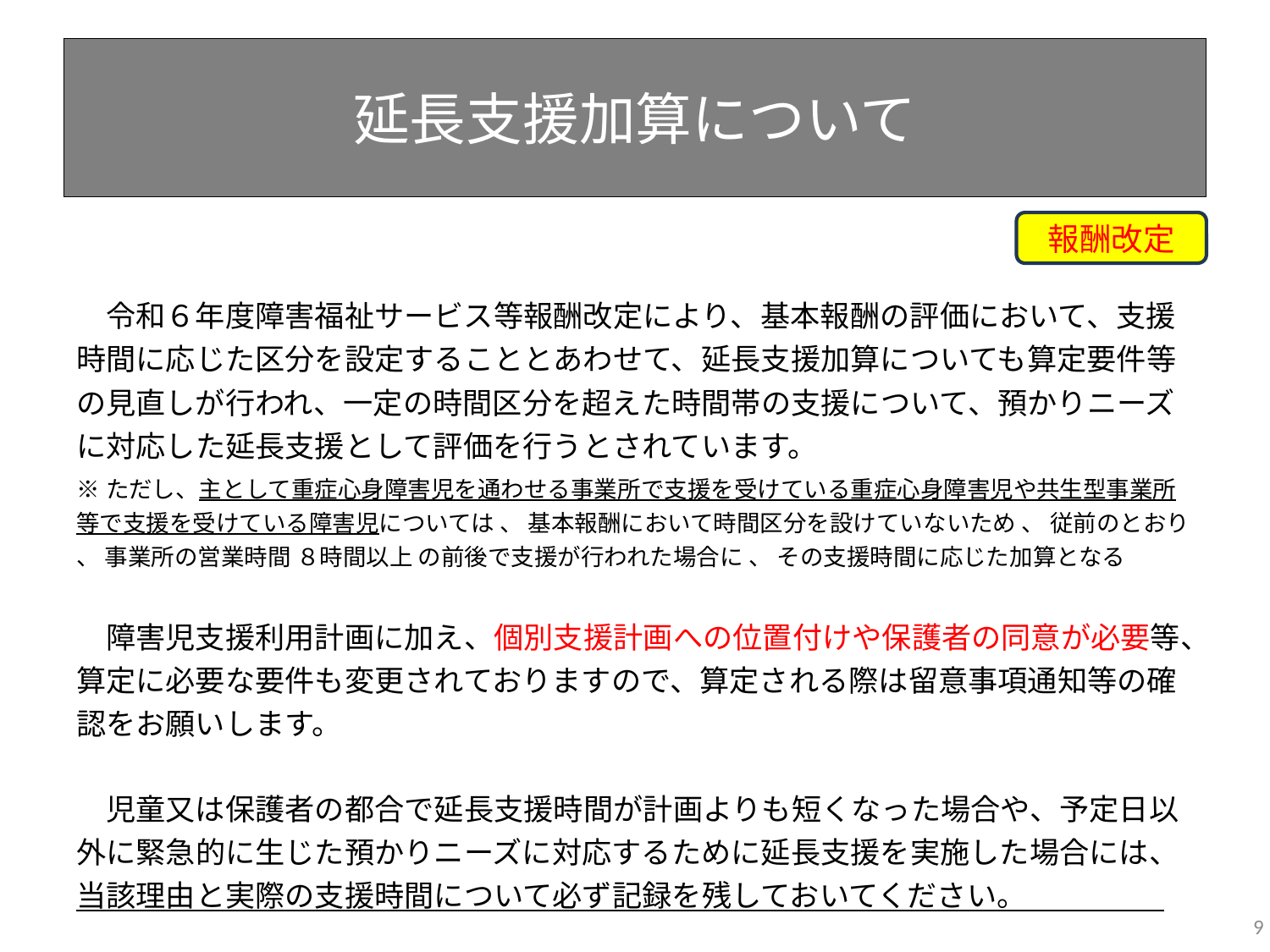

# 延長支援加算について
報酬改定
　令和６年度障害福祉サービス等報酬改定により、基本報酬の評価において、支援時間に応じた区分を設定することとあわせて、延長支援加算についても算定要件等の見直しが行われ、一定の時間区分を超えた時間帯の支援について、預かりニーズに対応した延長支援として評価を行うとされています。
※ただし、主として重症心身障害児を通わせる事業所で支援を受けている重症心身障害児や共生型事業所等で支援を受けている障害児については 、 基本報酬において時間区分を設けていないため 、 従前のとおり 、 事業所の営業時間 ８時間以上 の前後で支援が行われた場合に 、 その支援時間に応じた加算となる

　障害児支援利用計画に加え、個別支援計画への位置付けや保護者の同意が必要等、算定に必要な要件も変更されておりますので、算定される際は留意事項通知等の確認をお願いします。

　児童又は保護者の都合で延長支援時間が計画よりも短くなった場合や、予定日以外に緊急的に生じた預かりニーズに対応するために延長支援を実施した場合には、当該理由と実際の支援時間について必ず記録を残しておいてください。
9